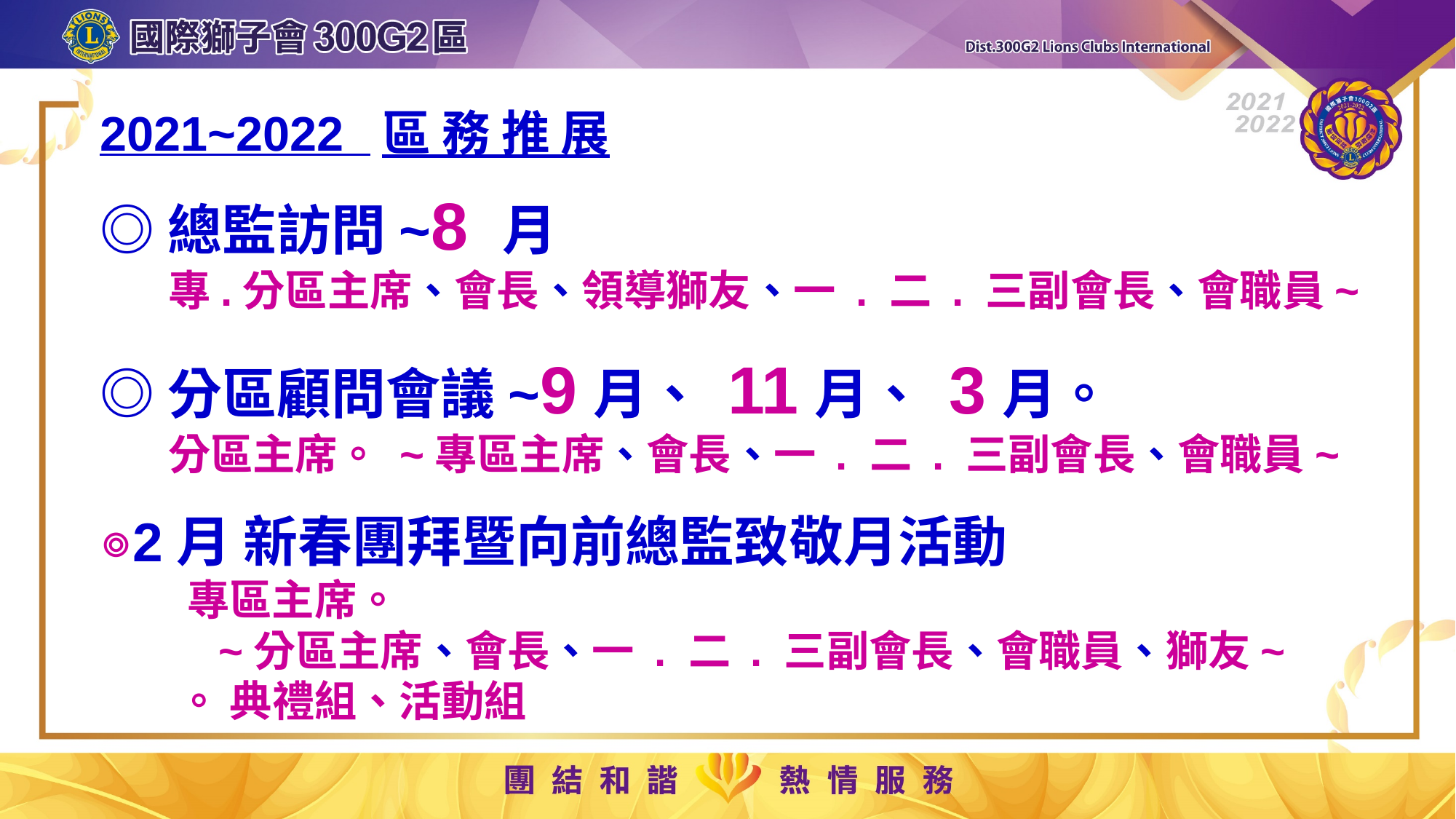

2021~2022  區 務 推 展
◎總監訪問~8 月
      專.分區主席、會長、領導獅友、一 . 二 . 三副會長、會職員~

◎分區顧問會議~9月、 11月、 3月。
      分區主席。 ~專區主席、會長、一 . 二 . 三副會長、會職員~

◎2月 新春團拜暨向前總監致敬月活動
        專區主席。
          ~分區主席、會長、一 . 二 . 三副會長、會職員、獅友~
       。 典禮組、活動組